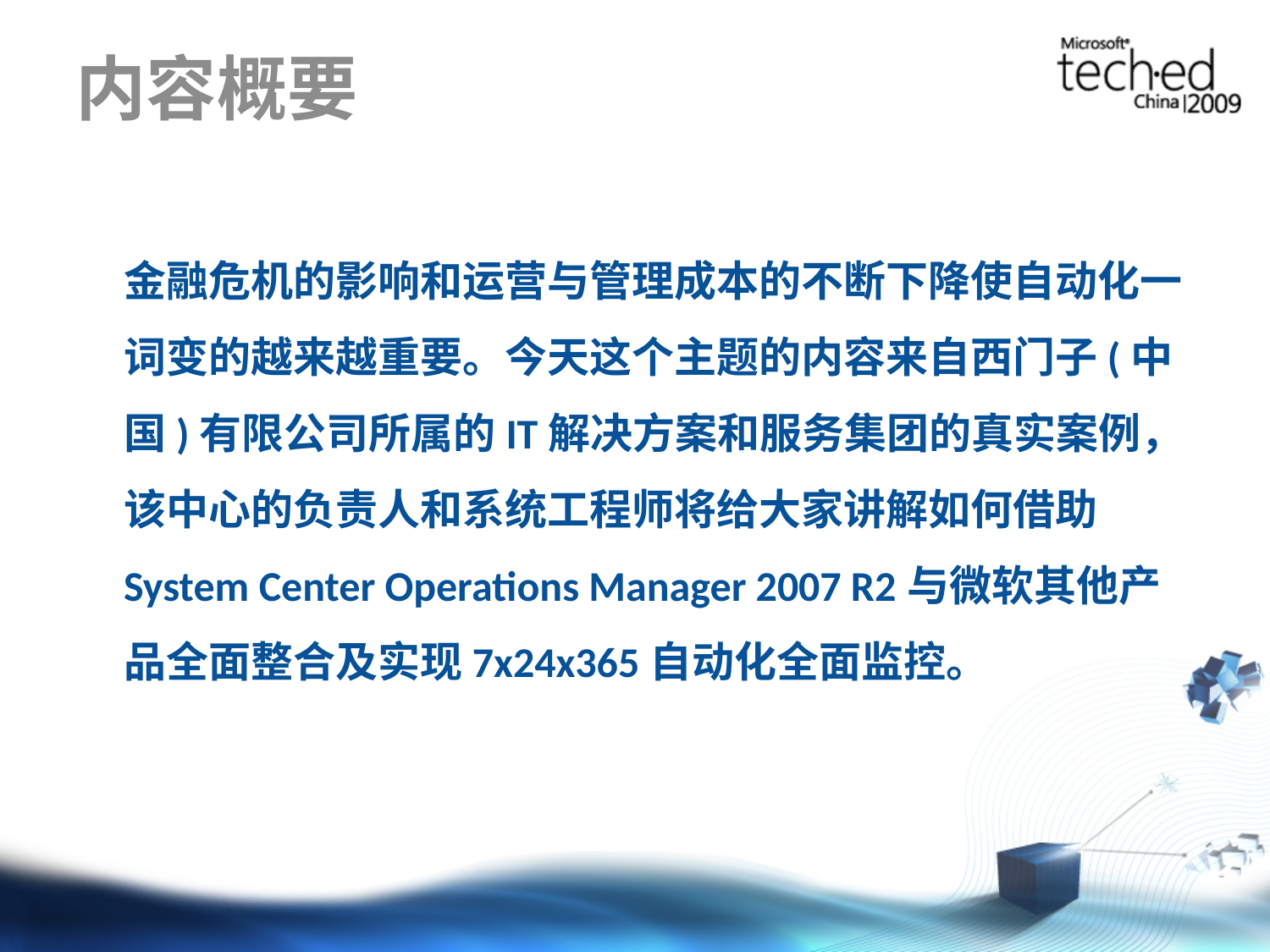

# 内容概要
	金融危机的影响和运营与管理成本的不断下降使自动化一词变的越来越重要。今天这个主题的内容来自西门子(中国)有限公司所属的IT解决方案和服务集团的真实案例，该中心的负责人和系统工程师将给大家讲解如何借助System Center Operations Manager 2007 R2与微软其他产品全面整合及实现7x24x365自动化全面监控。